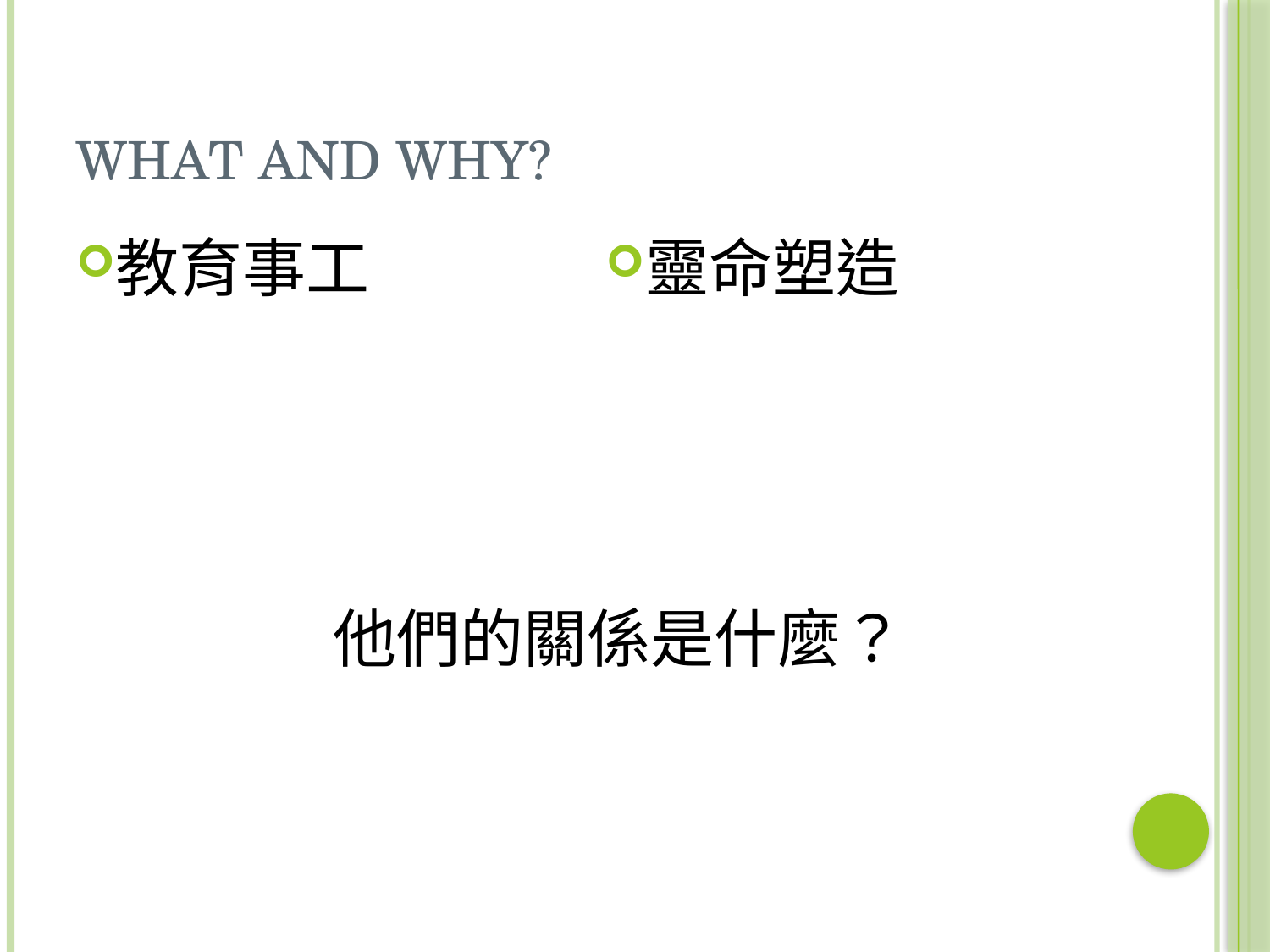

# What and why?
教育事工
靈命塑造
他們的關係是什麼？